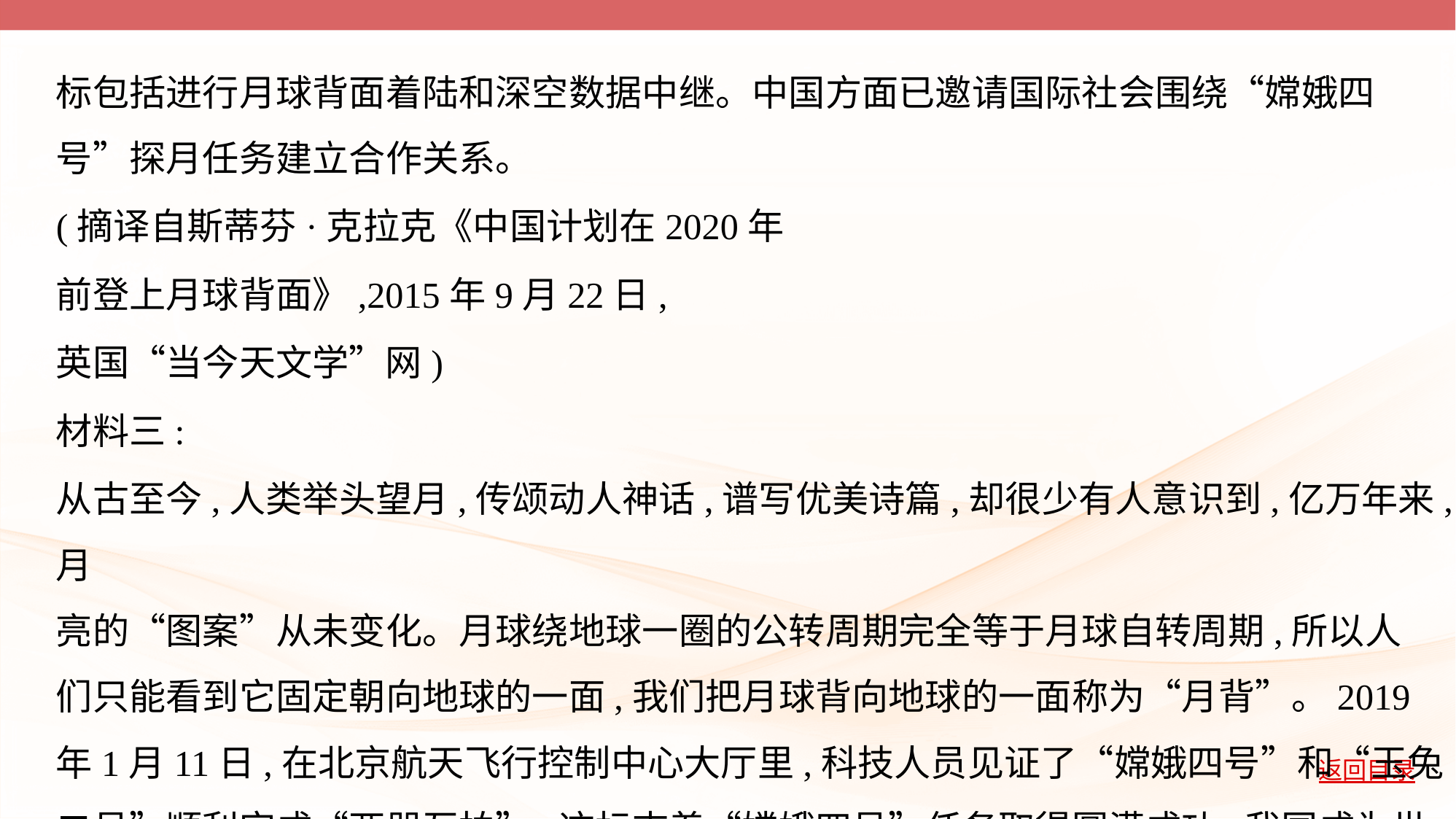

标包括进行月球背面着陆和深空数据中继。中国方面已邀请国际社会围绕“嫦娥四
号”探月任务建立合作关系。
(摘译自斯蒂芬·克拉克《中国计划在2020年
前登上月球背面》,2015年9月22日,
英国“当今天文学”网)
材料三:
从古至今,人类举头望月,传颂动人神话,谱写优美诗篇,却很少有人意识到,亿万年来,月
亮的“图案”从未变化。月球绕地球一圈的公转周期完全等于月球自转周期,所以人
们只能看到它固定朝向地球的一面,我们把月球背向地球的一面称为“月背”。2019
年1月11日,在北京航天飞行控制中心大厅里,科技人员见证了“嫦娥四号”和“玉兔
二号”顺利完成“两器互拍”,这标志着“嫦娥四号”任务取得圆满成功,我国成为世